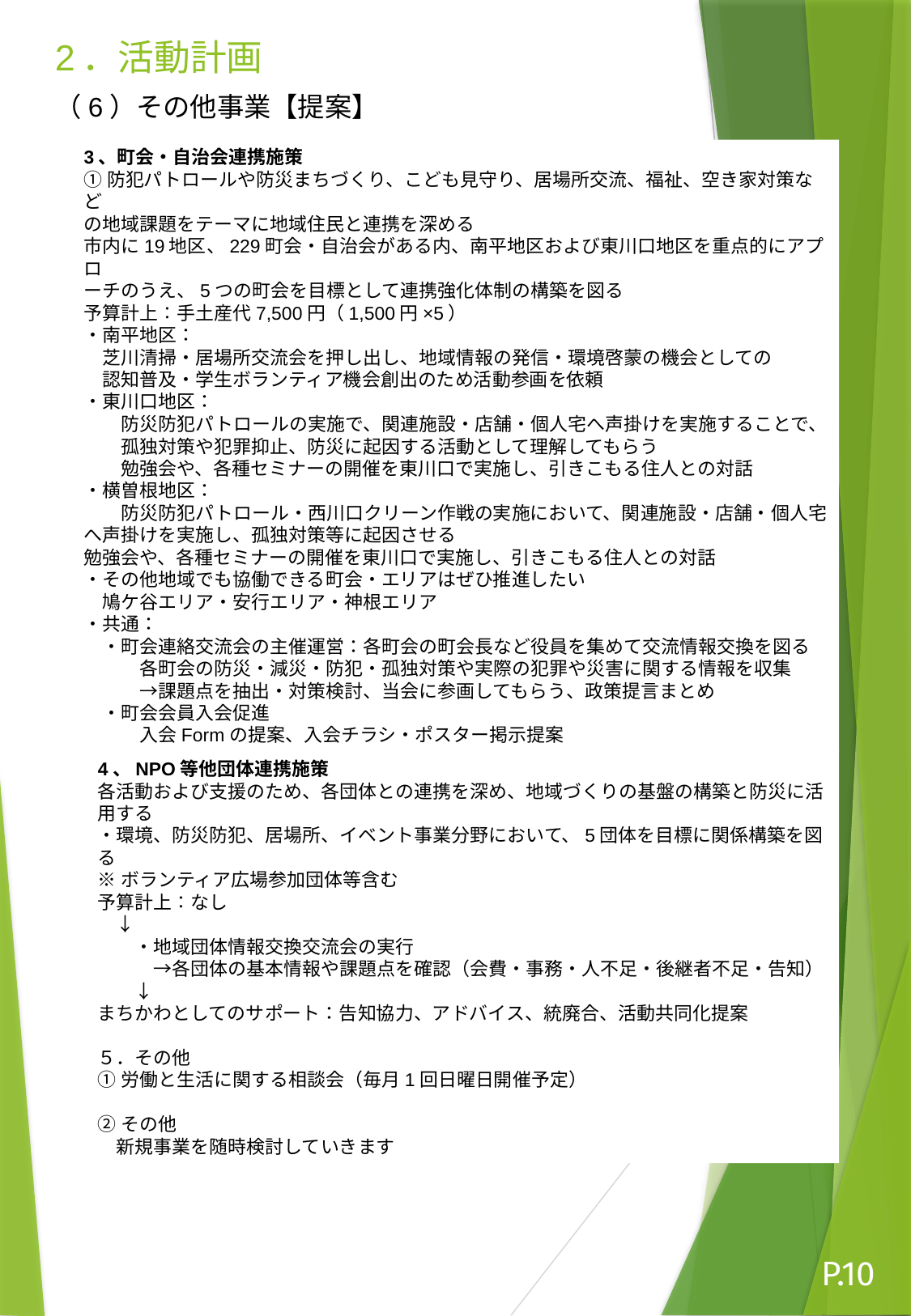

# 2．活動計画
（6）その他事業【提案】
3、町会・自治会連携施策
①防犯パトロールや防災まちづくり、こども見守り、居場所交流、福祉、空き家対策など
の地域課題をテーマに地域住民と連携を深める
市内に19地区、229町会・自治会がある内、南平地区および東川口地区を重点的にアプロ
ーチのうえ、5つの町会を目標として連携強化体制の構築を図る
予算計上∶手土産代7,500円（1,500円×5）
・南平地区：
　芝川清掃・居場所交流会を押し出し、地域情報の発信・環境啓蒙の機会としての
　認知普及・学生ボランティア機会創出のため活動参画を依頼
・東川口地区：
　　防災防犯パトロールの実施で、関連施設・店舗・個人宅へ声掛けを実施することで、
　　孤独対策や犯罪抑止、防災に起因する活動として理解してもらう
　　勉強会や、各種セミナーの開催を東川口で実施し、引きこもる住人との対話
・横曽根地区：
　　防災防犯パトロール・西川口クリーン作戦の実施において、関連施設・店舗・個人宅へ声掛けを実施し、孤独対策等に起因させる
勉強会や、各種セミナーの開催を東川口で実施し、引きこもる住人との対話
・その他地域でも協働できる町会・エリアはぜひ推進したい
　鳩ケ谷エリア・安行エリア・神根エリア
・共通：
　・町会連絡交流会の主催運営：各町会の町会長など役員を集めて交流情報交換を図る
　　　各町会の防災・減災・防犯・孤独対策や実際の犯罪や災害に関する情報を収集
　　　→課題点を抽出・対策検討、当会に参画してもらう、政策提言まとめ
　・町会会員入会促進
　　　入会Formの提案、入会チラシ・ポスター掲示提案
4、NPO等他団体連携施策
各活動および支援のため、各団体との連携を深め、地域づくりの基盤の構築と防災に活
用する
・環境、防災防犯、居場所、イベント事業分野において、5団体を目標に関係構築を図る
※ボランティア広場参加団体等含む
予算計上∶なし
　↓
　　・地域団体情報交換交流会の実行
　　　→各団体の基本情報や課題点を確認（会費・事務・人不足・後継者不足・告知）
　　↓
まちかわとしてのサポート：告知協力、アドバイス、統廃合、活動共同化提案

５．その他
①労働と生活に関する相談会（毎月1回日曜日開催予定）

②その他
　新規事業を随時検討していきます
P.10